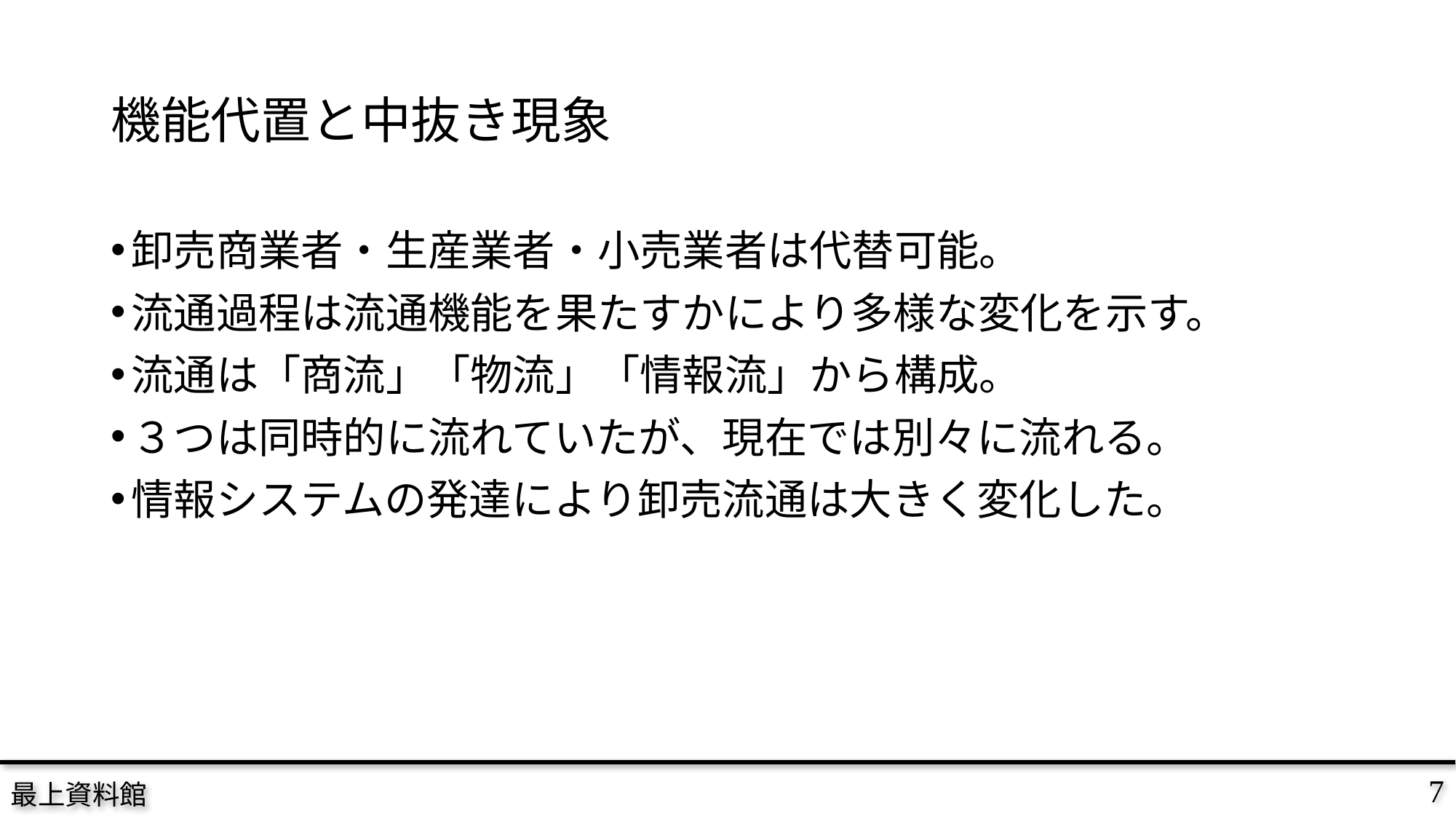

# 機能代置と中抜き現象
卸売商業者・生産業者・小売業者は代替可能。
流通過程は流通機能を果たすかにより多様な変化を示す。
流通は「商流」「物流」「情報流」から構成。
３つは同時的に流れていたが、現在では別々に流れる。
情報システムの発達により卸売流通は大きく変化した。